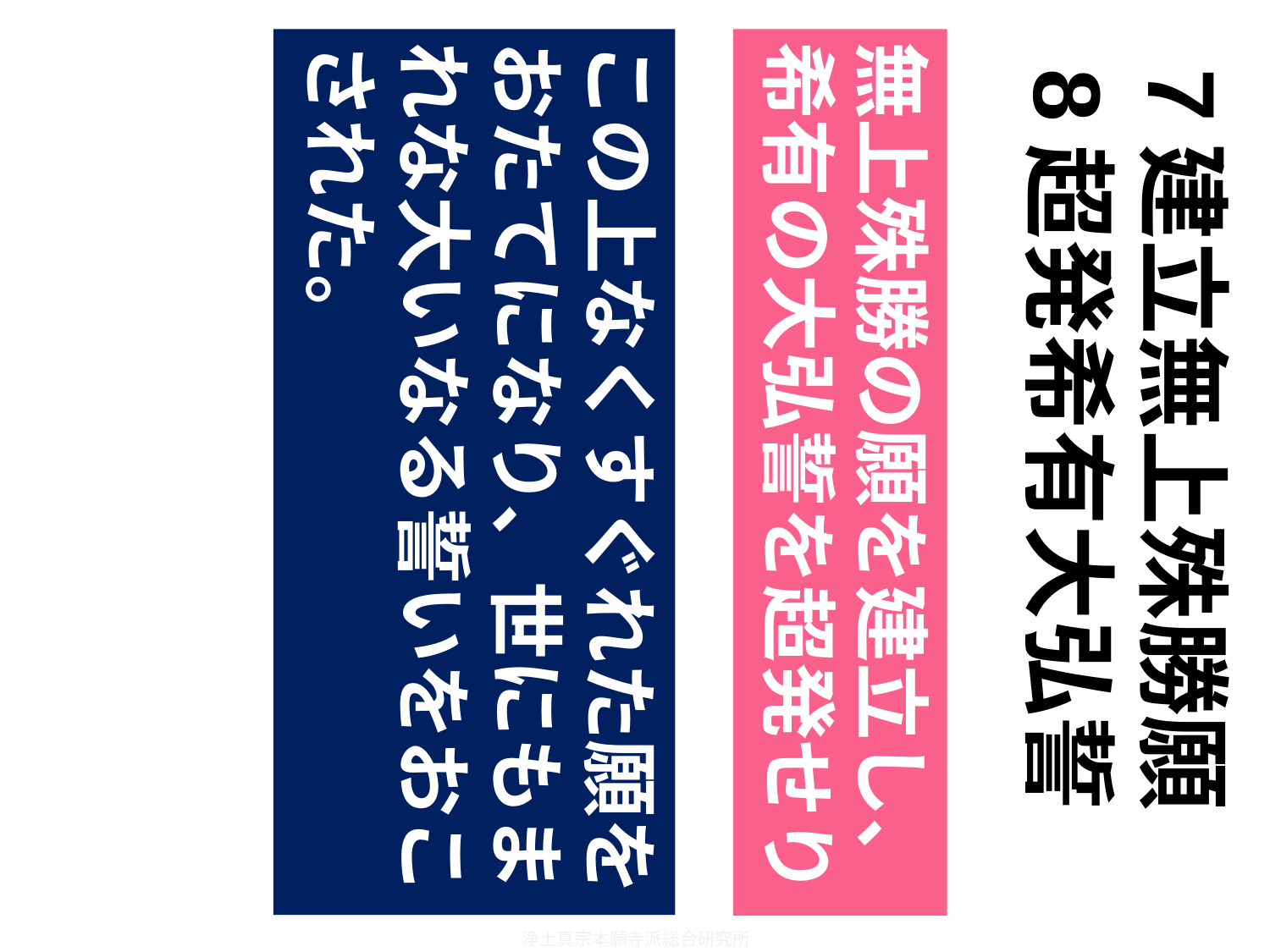

この上なくすぐれた願をおたてになり、世にもまれな大いなる誓いをおこされた。
無上殊勝の願を建立し、希有の大弘誓を超発せり
7建立無上殊勝願
8超発希有大弘誓